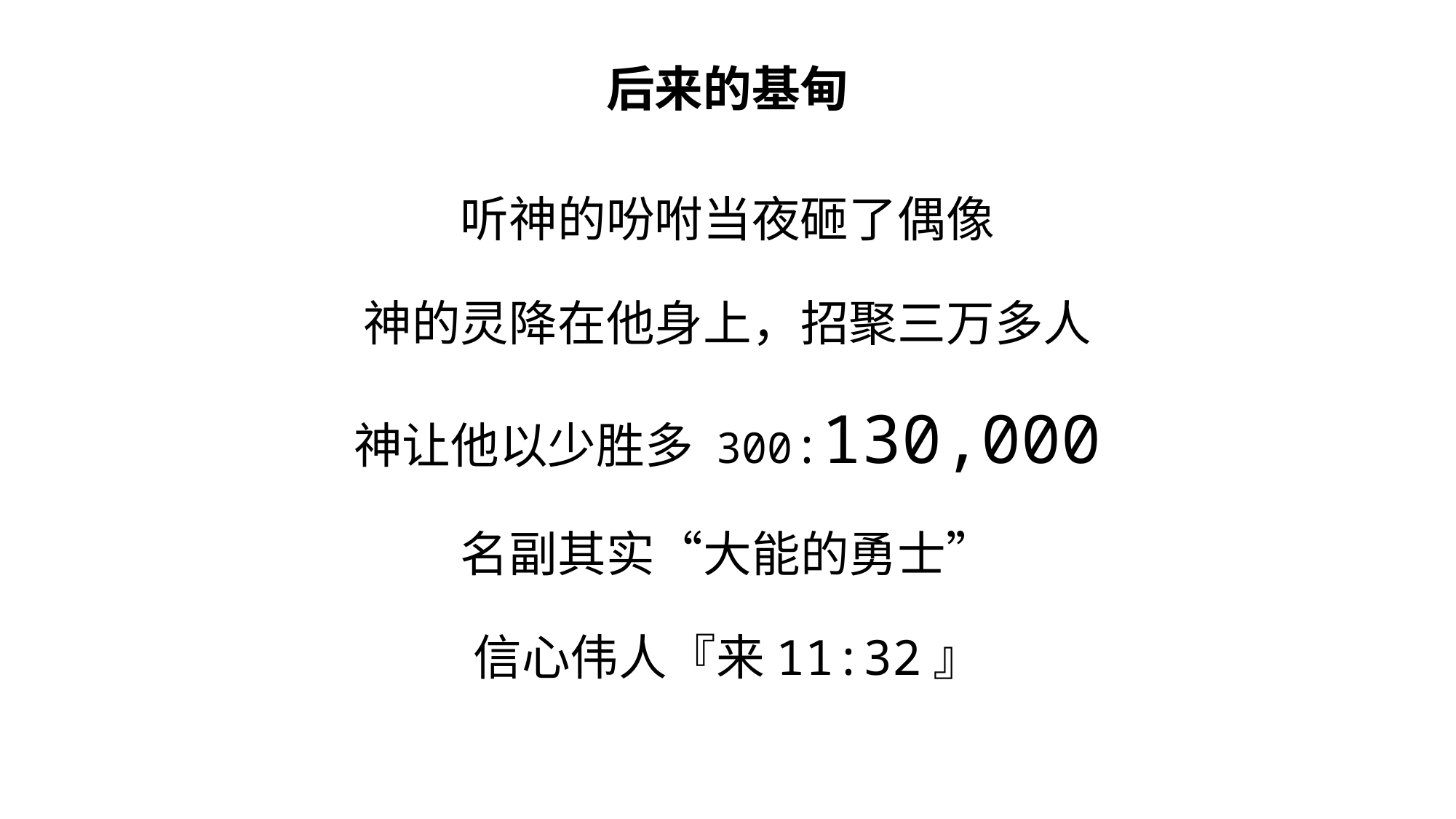

后来的基甸
听神的吩咐当夜砸了偶像
神的灵降在他身上，招聚三万多人
神让他以少胜多 300:130,000
名副其实“大能的勇士”
信心伟人『来11:32』